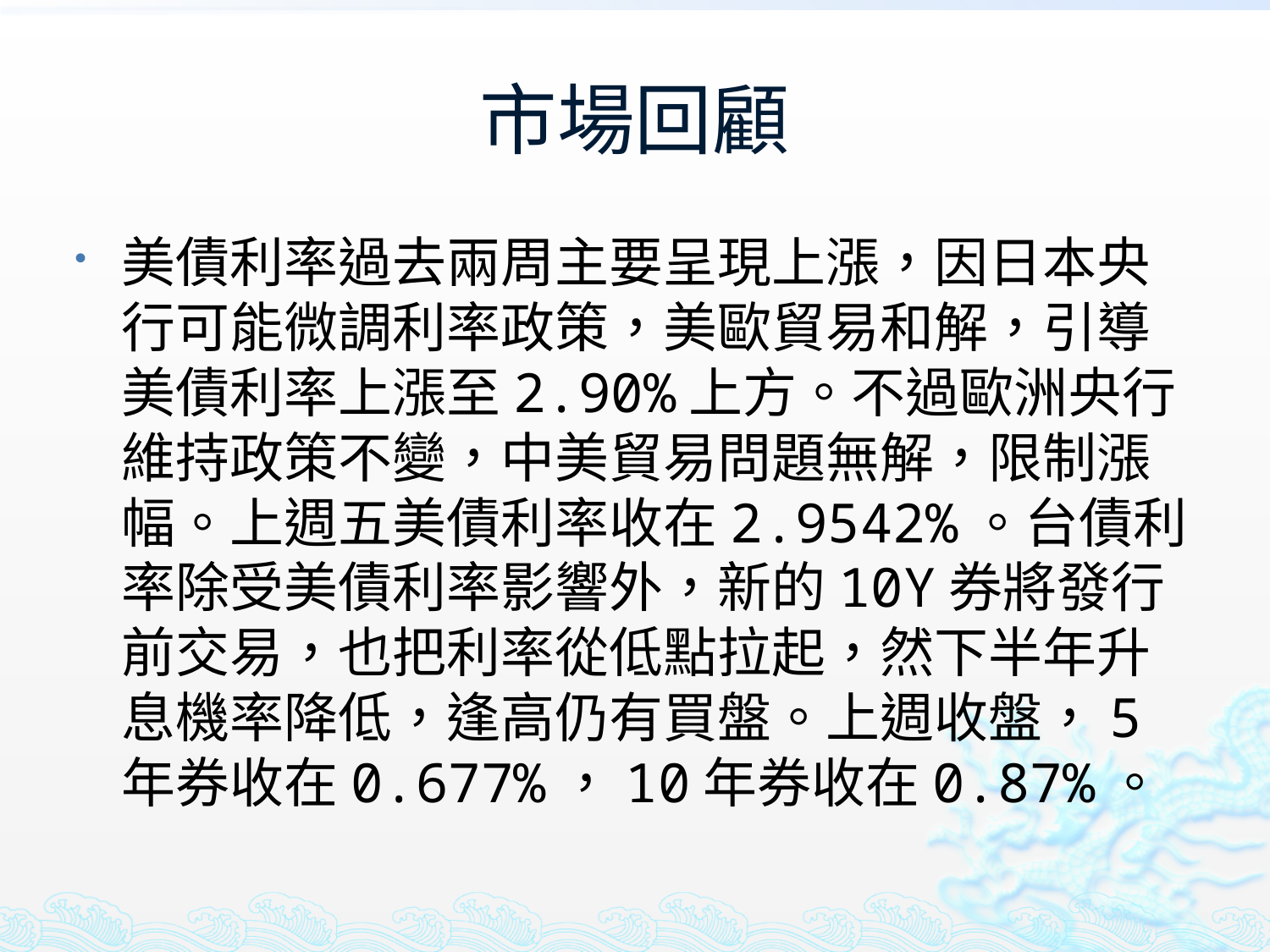

# 市場回顧
美債利率過去兩周主要呈現上漲，因日本央行可能微調利率政策，美歐貿易和解，引導美債利率上漲至2.90%上方。不過歐洲央行維持政策不變，中美貿易問題無解，限制漲幅。上週五美債利率收在2.9542%。台債利率除受美債利率影響外，新的10Y券將發行前交易，也把利率從低點拉起，然下半年升息機率降低，逢高仍有買盤。上週收盤，5年券收在0.677%，10年券收在0.87%。